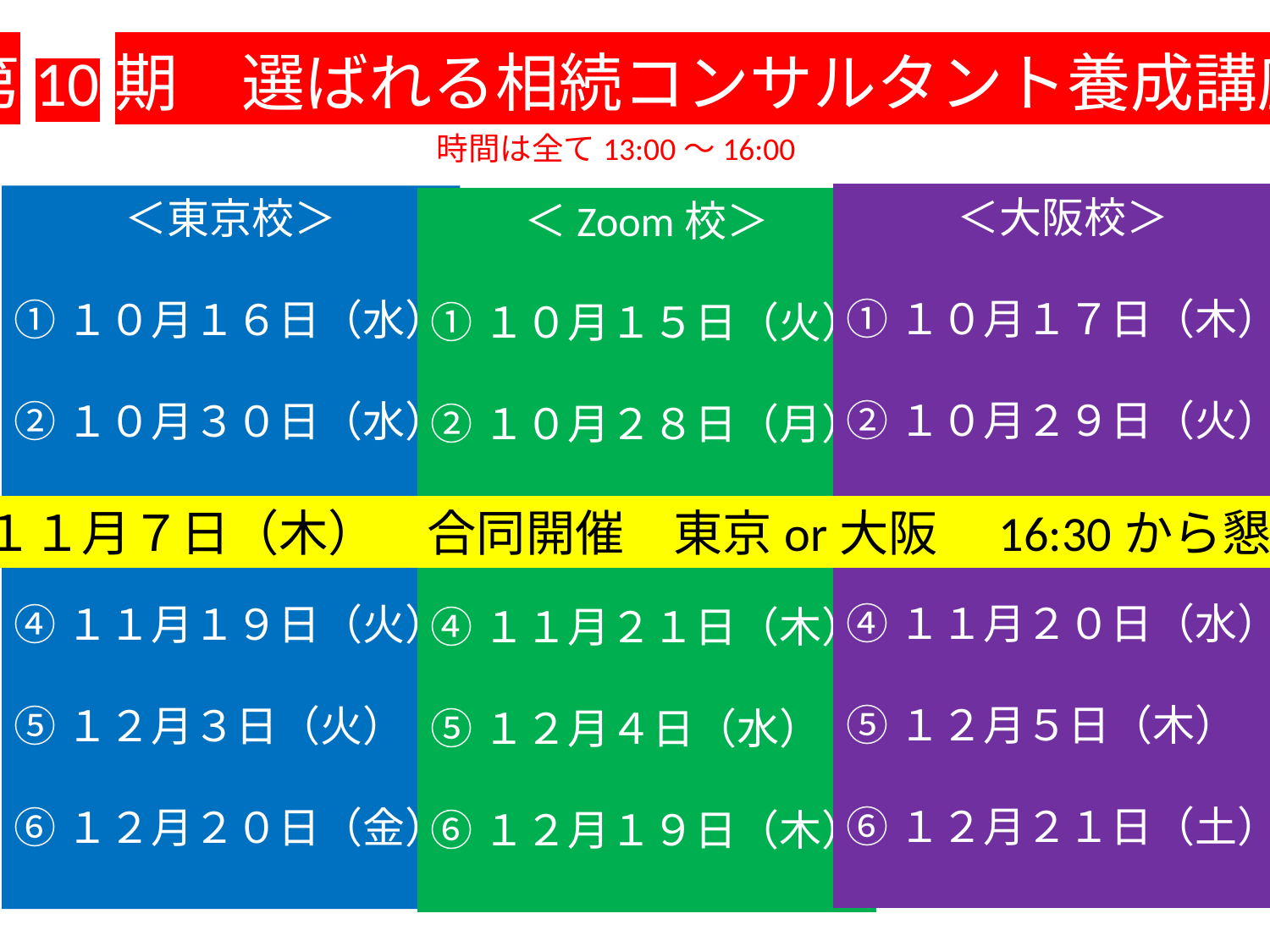

第10期　選ばれる相続コンサルタント養成講座
時間は全て13:00〜16:00
＜大阪校＞

①１０月１７日（木）

②１０月２９日（火）

③１１月７日（木）

④１１月２０日（水）

⑤１２月５日（木）

⑥１２月２１日（土）

＜東京校＞

①１０月１６日（水）

②１０月３０日（水）

③１１月７日（木）

④１１月１９日（火）

⑤１２月３日（火）

⑥１２月２０日（金）

＜Zoom校＞

①１０月１５日（火）

②１０月２８日（月）

③１１月７日（木）

④１１月２１日（木）

⑤１２月４日（水）

⑥１２月１９日（木）

　③１１月７日（木）　合同開催　東京or大阪　16:30から懇親会